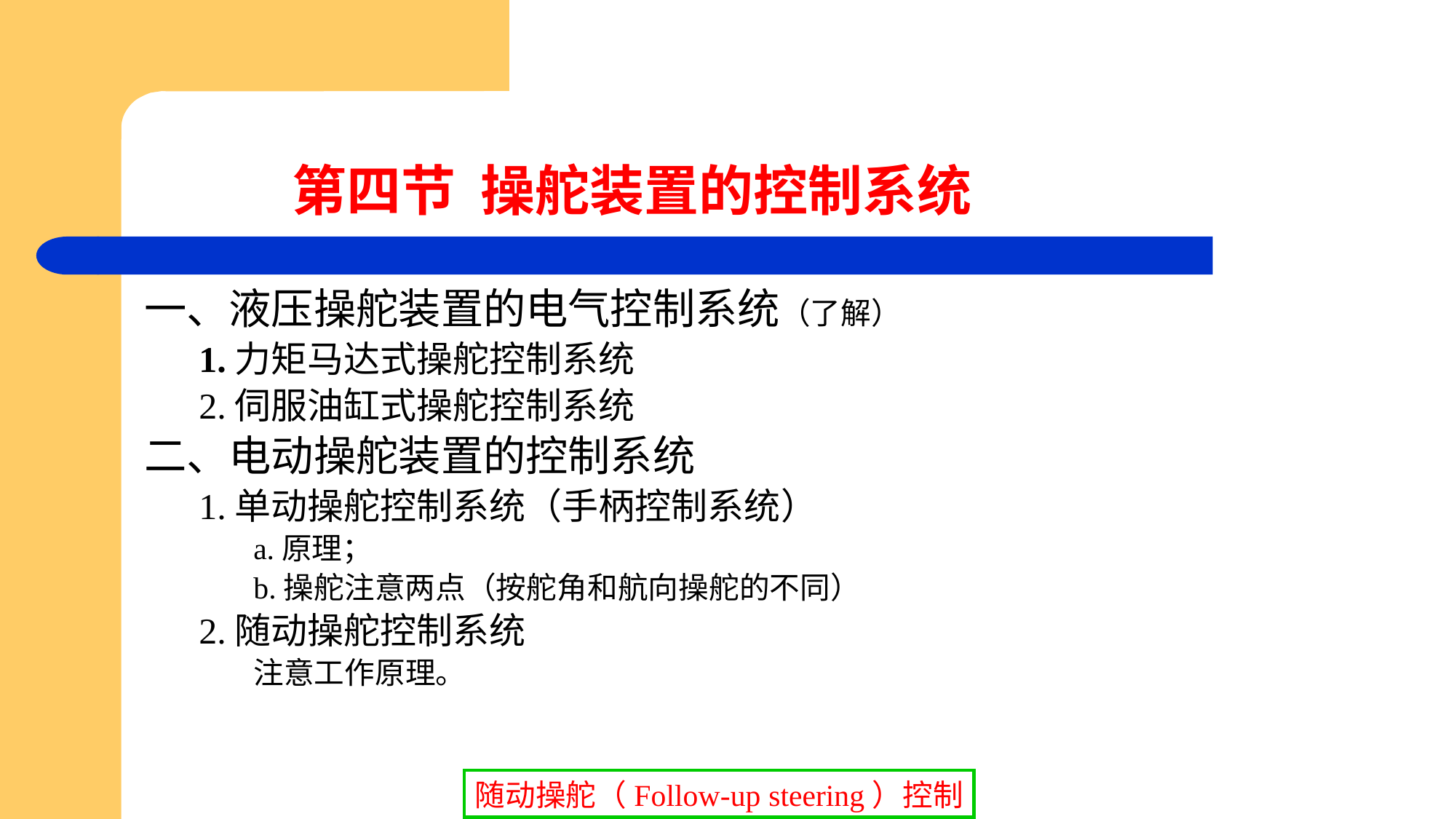

第四节  操舵装置的控制系统
一、液压操舵装置的电气控制系统（了解）
1.力矩马达式操舵控制系统
2.伺服油缸式操舵控制系统
二、电动操舵装置的控制系统
1.单动操舵控制系统（手柄控制系统）
a.原理；
b.操舵注意两点（按舵角和航向操舵的不同）
2.随动操舵控制系统
注意工作原理。
随动操舵（Follow-up steering）控制